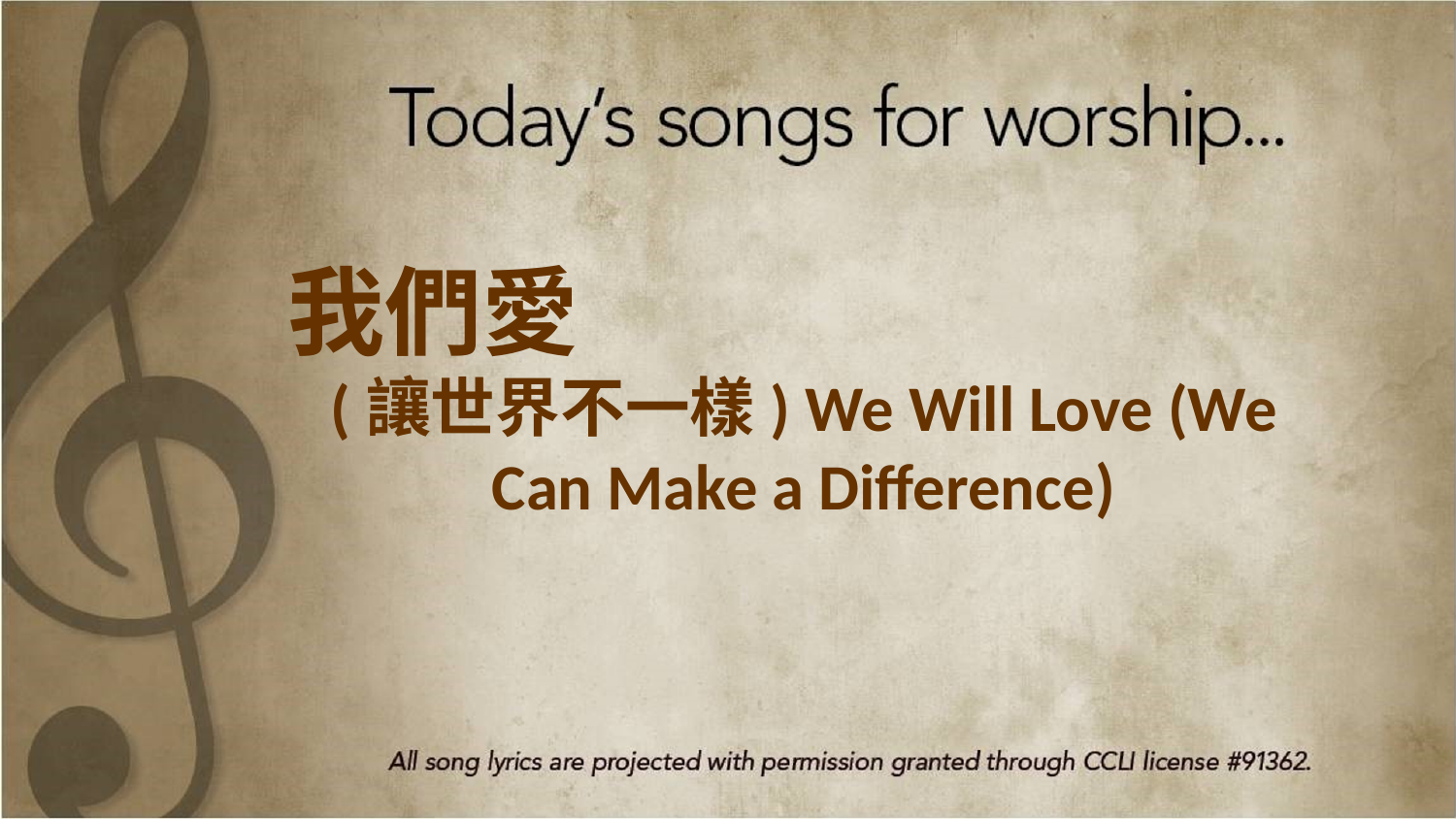

我們愛
(讓世界不一樣) We Will Love (We Can Make a Difference)